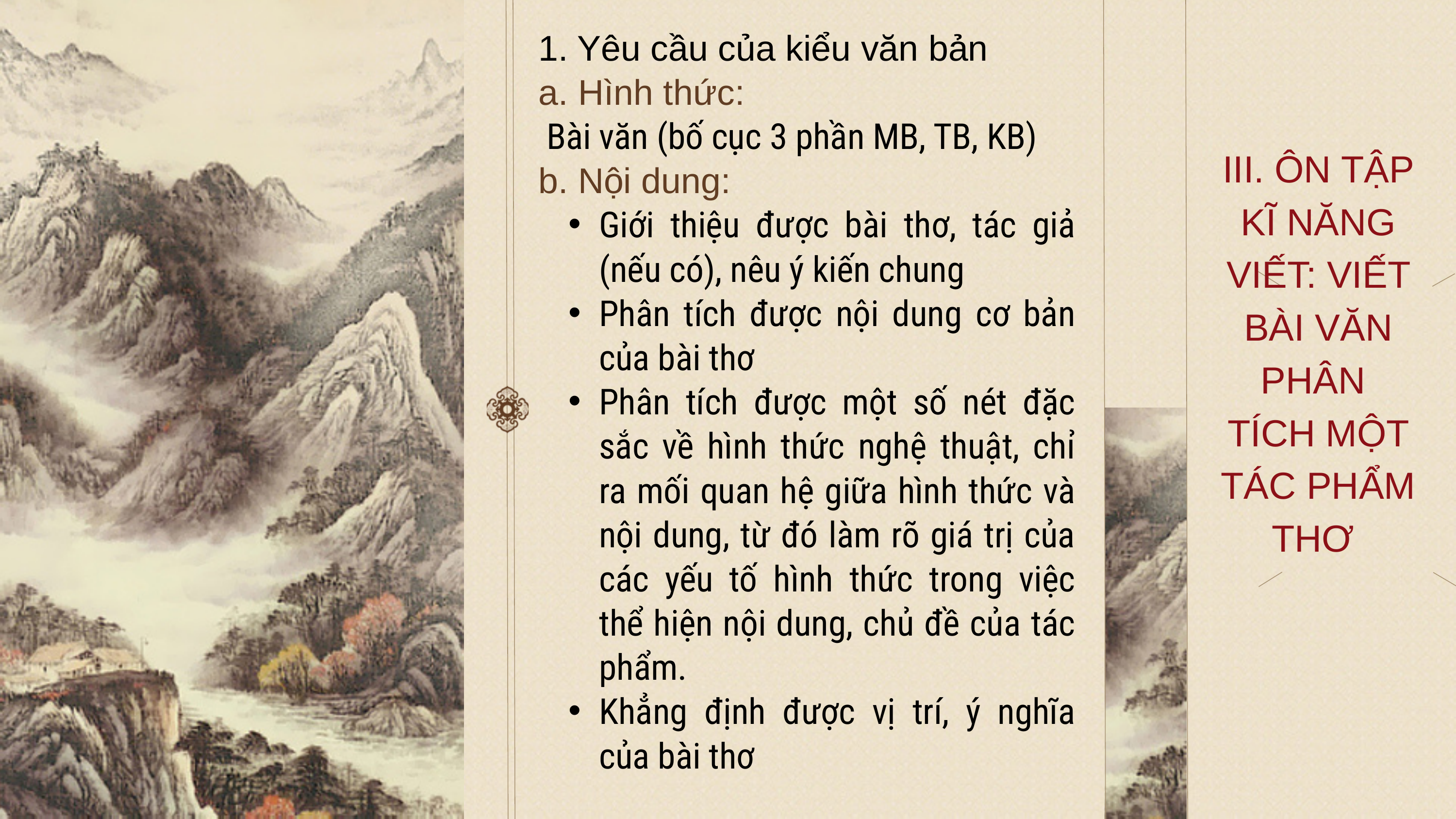

1. Yêu cầu của kiểu văn bản
a. Hình thức:
 Bài văn (bố cục 3 phần MB, TB, KB)
b. Nội dung:
Giới thiệu được bài thơ, tác giả (nếu có), nêu ý kiến chung
Phân tích được nội dung cơ bản của bài thơ
Phân tích được một số nét đặc sắc về hình thức nghệ thuật, chỉ ra mối quan hệ giữa hình thức và nội dung, từ đó làm rõ giá trị của các yếu tố hình thức trong việc thể hiện nội dung, chủ đề của tác phẩm.
Khẳng định được vị trí, ý nghĩa của bài thơ
III. ÔN TẬP KĨ NĂNG VIẾT: VIẾT BÀI VĂN PHÂN
TÍCH MỘT TÁC PHẨM THƠ

延时符